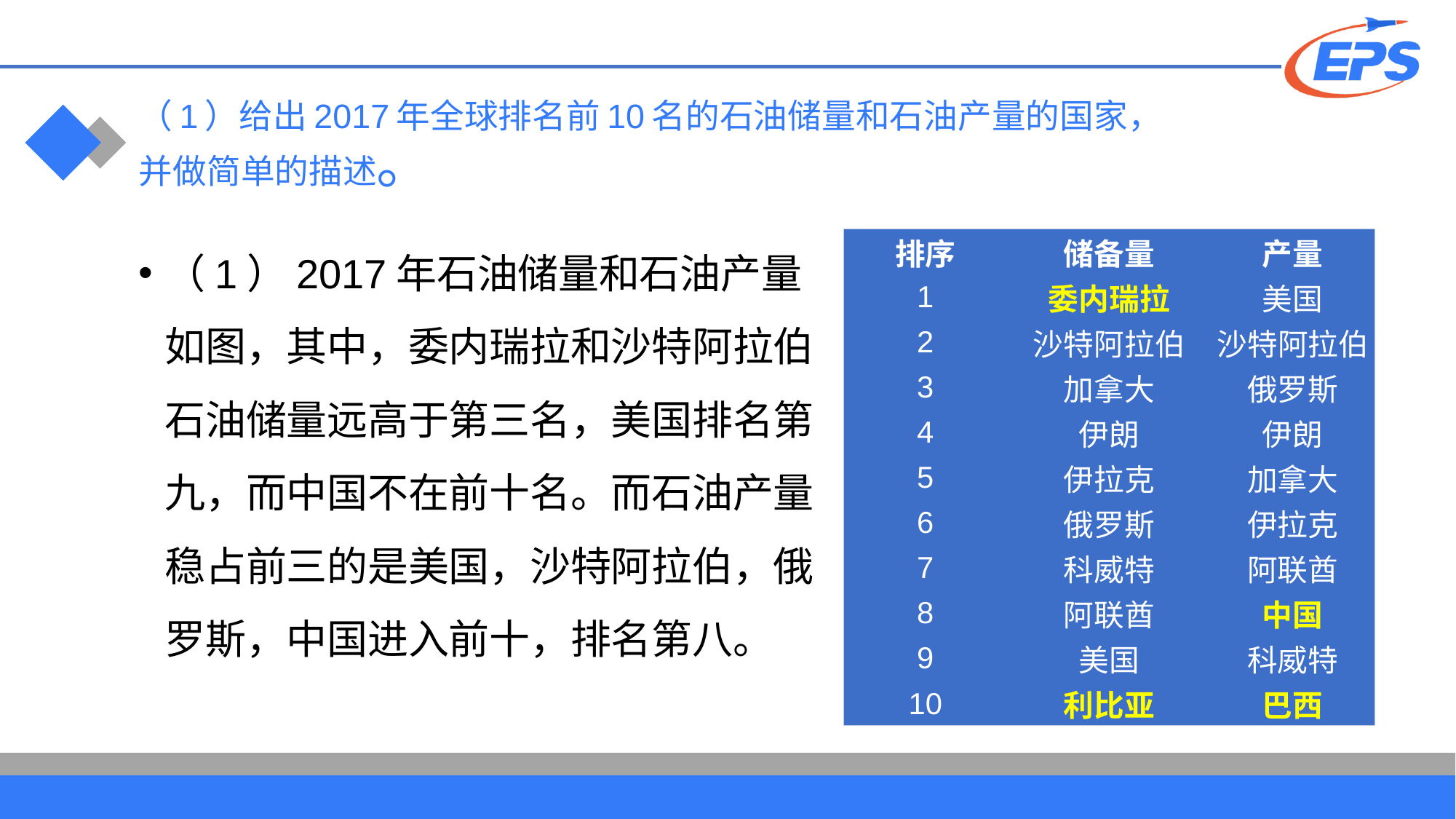

# （1）给出2017年全球排名前10名的石油储量和石油产量的国家， 并做简单的描述。
（1）2017年石油储量和石油产量如图，其中，委内瑞拉和沙特阿拉伯石油储量远高于第三名，美国排名第九，而中国不在前十名。而石油产量稳占前三的是美国，沙特阿拉伯，俄罗斯，中国进入前十，排名第八。
| 排序 | 储备量 | 产量 |
| --- | --- | --- |
| 1 | 委内瑞拉 | 美国 |
| 2 | 沙特阿拉伯 | 沙特阿拉伯 |
| 3 | 加拿大 | 俄罗斯 |
| 4 | 伊朗 | 伊朗 |
| 5 | 伊拉克 | 加拿大 |
| 6 | 俄罗斯 | 伊拉克 |
| 7 | 科威特 | 阿联酋 |
| 8 | 阿联酋 | 中国 |
| 9 | 美国 | 科威特 |
| 10 | 利比亚 | 巴西 |